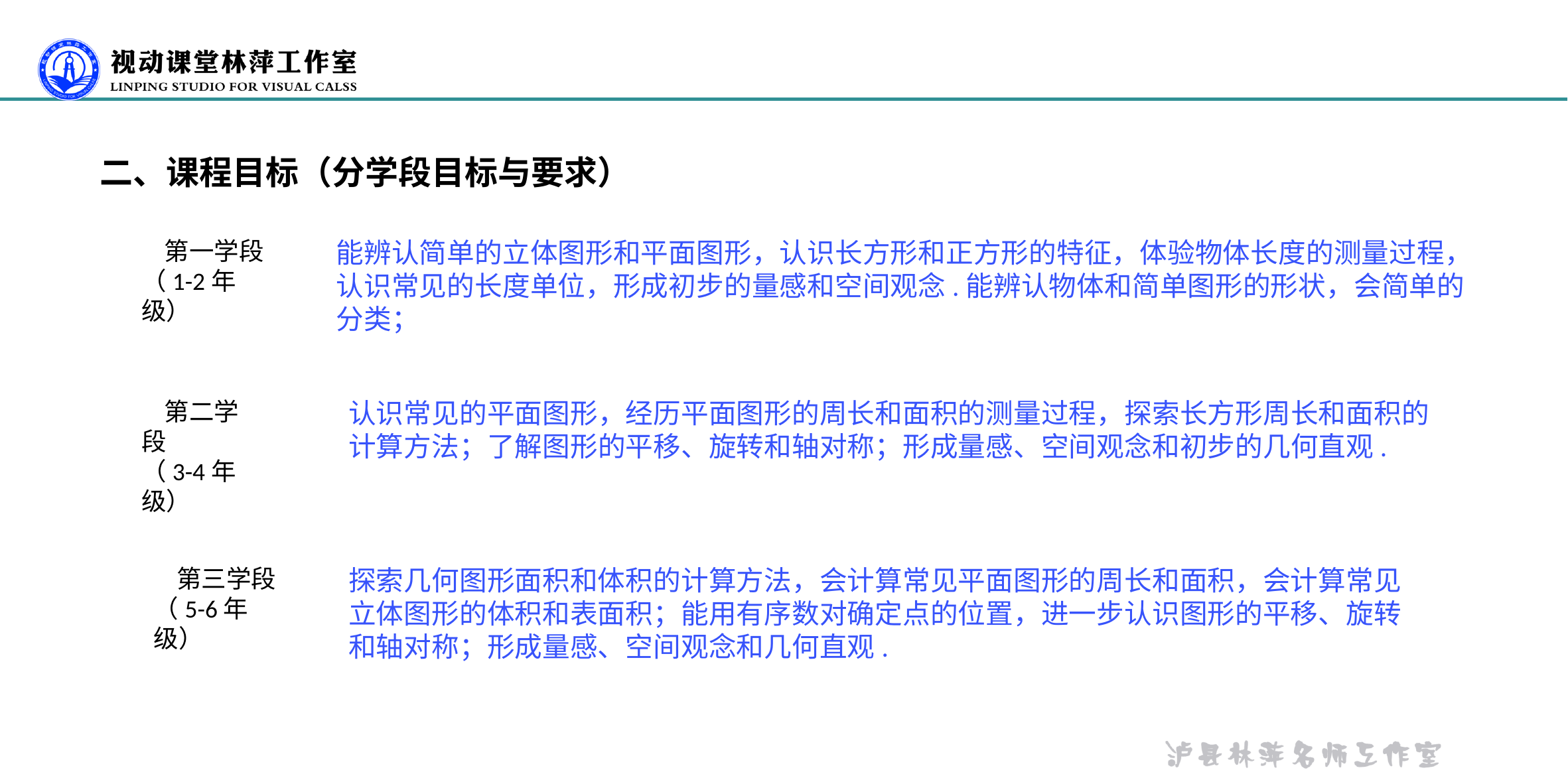

二、课程目标（分学段目标与要求）
   第一学段（1-2年级）
能辨认简单的立体图形和平面图形，认识长方形和正方形的特征，体验物体长度的测量过程，认识常见的长度单位，形成初步的量感和空间观念.能辨认物体和简单图形的形状，会简单的分类；
   第二学段
（3-4年级）
认识常见的平面图形，经历平面图形的周长和面积的测量过程，探索长方形周长和面积的计算方法；了解图形的平移、旋转和轴对称；形成量感、空间观念和初步的几何直观.
   第三学段
（5-6年级）
探索几何图形面积和体积的计算方法，会计算常见平面图形的周长和面积，会计算常见立体图形的体积和表面积；能用有序数对确定点的位置，进一步认识图形的平移、旋转和轴对称；形成量感、空间观念和几何直观.